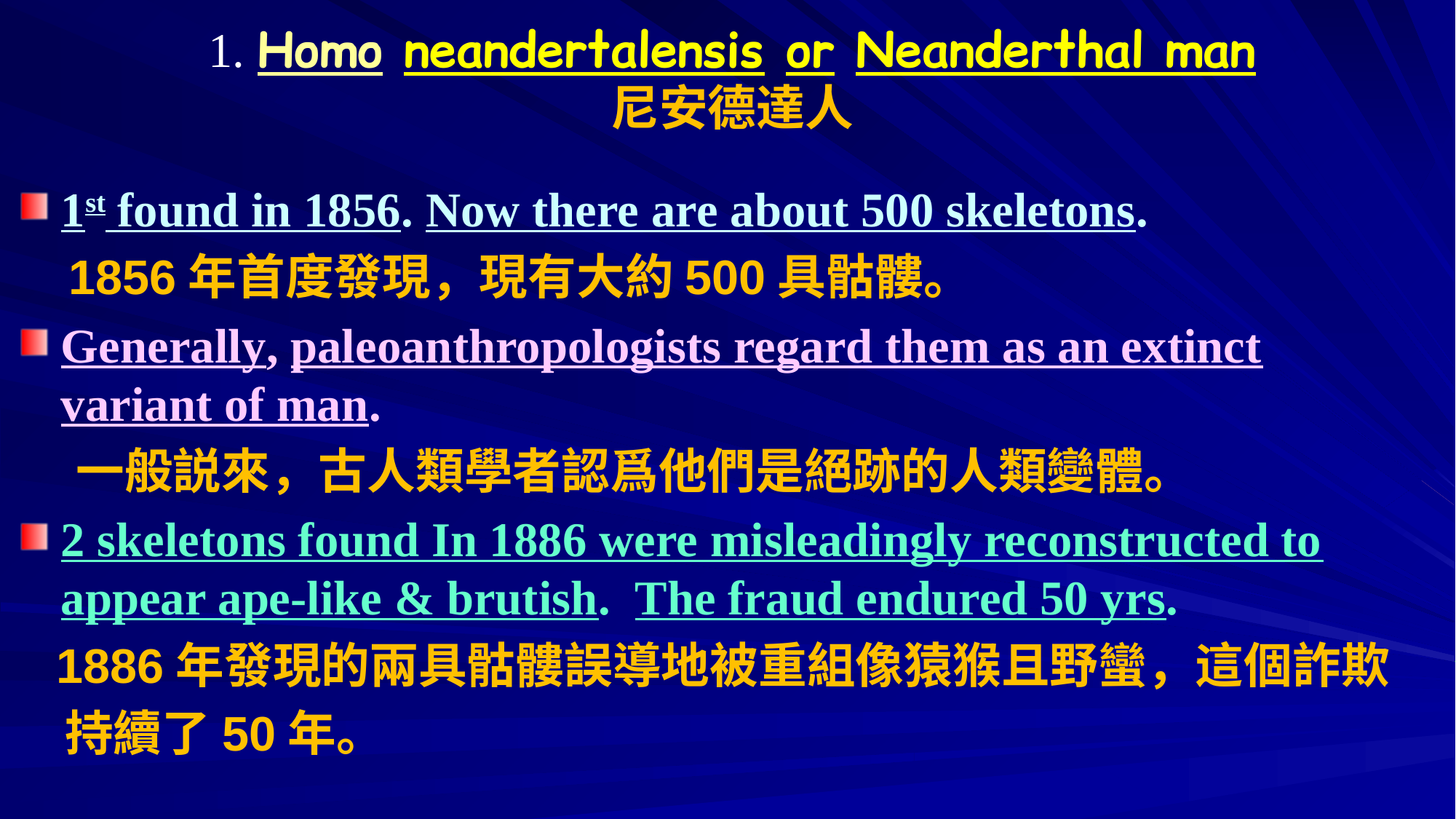

# 1. Homo neandertalensis or Neanderthal man 尼安德達人
1st found in 1856. Now there are about 500 skeletons.
    1856年首度發現，現有大約500具骷髏。
Generally, paleoanthropologists regard them as an extinct variant of man.
    一般説來，古人類學者認爲他們是絕跡的人類變體。
2 skeletons found In 1886 were misleadingly reconstructed to appear ape-like & brutish.  The fraud endured 50 yrs.
   1886年發現的兩具骷髏誤導地被重組像猿猴且野蠻，這個詐欺
   持續了50年。